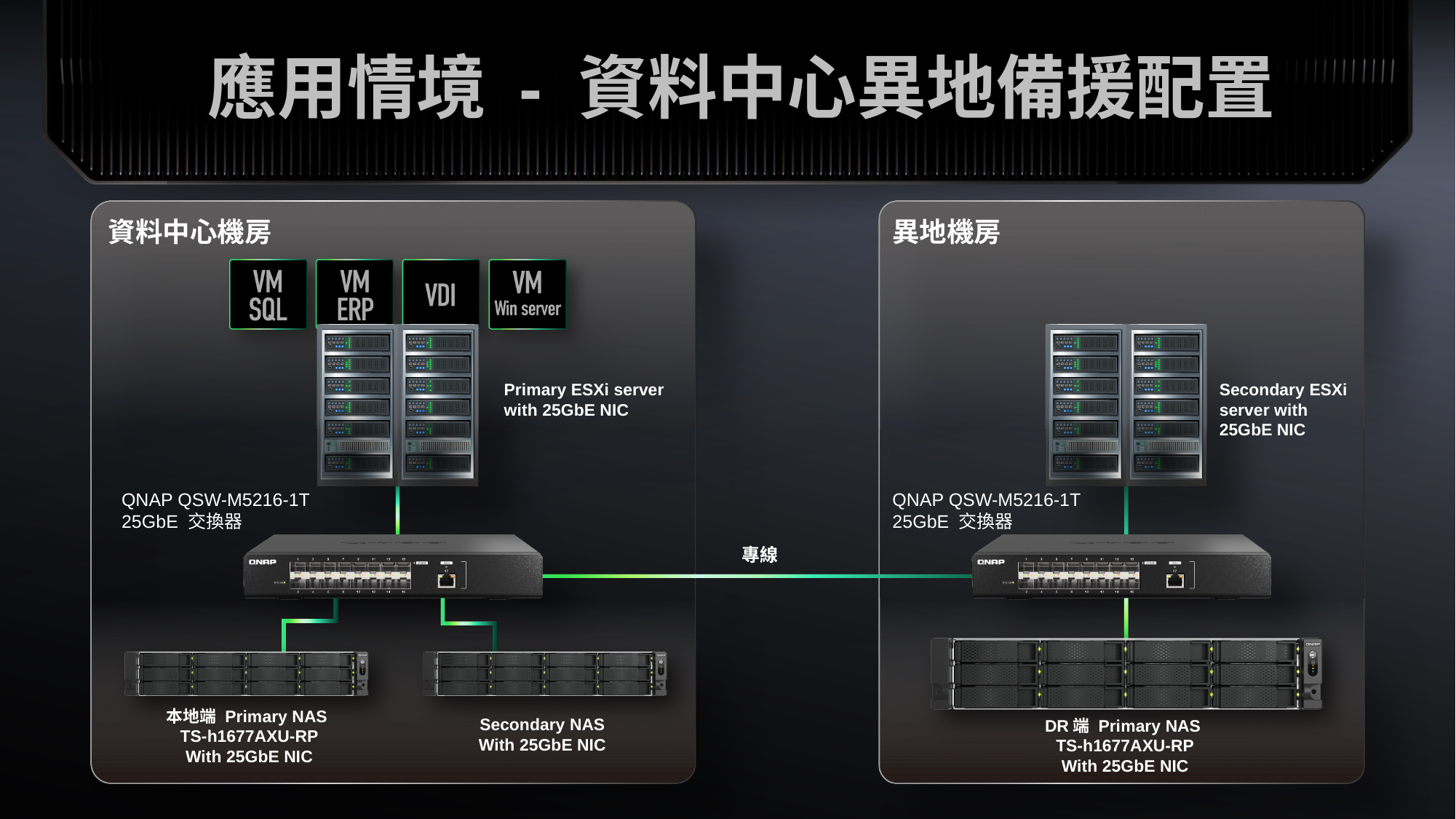

應用情境 - 資料中心異地備援配置
資料中心機房
異地機房
Primary ESXi server with 25GbE NIC
Secondary ESXi server with
25GbE NIC
QNAP QSW-M5216-1T 25GbE 交換器
QNAP QSW-M5216-1T 25GbE 交換器
專線
本地端 Primary NAS
TS-h1677AXU-RP
With 25GbE NIC
Secondary NAS
With 25GbE NIC
DR端 Primary NAS
TS-h1677AXU-RP
With 25GbE NIC